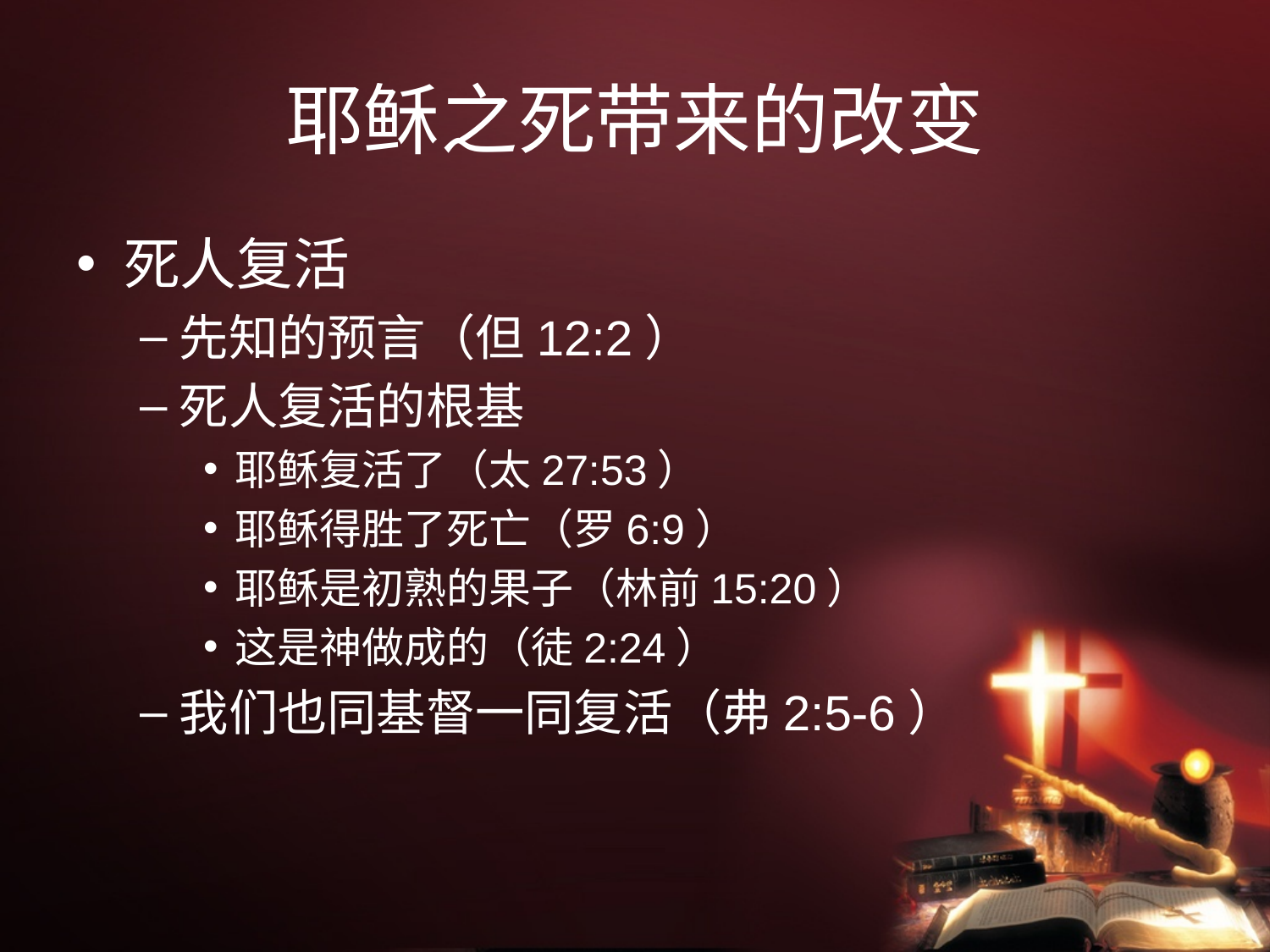

# 耶稣之死带来的改变
死人复活
先知的预言（但12:2）
死人复活的根基
耶稣复活了（太27:53）
耶稣得胜了死亡（罗6:9）
耶稣是初熟的果子（林前15:20）
这是神做成的（徒2:24）
我们也同基督一同复活（弗2:5-6）